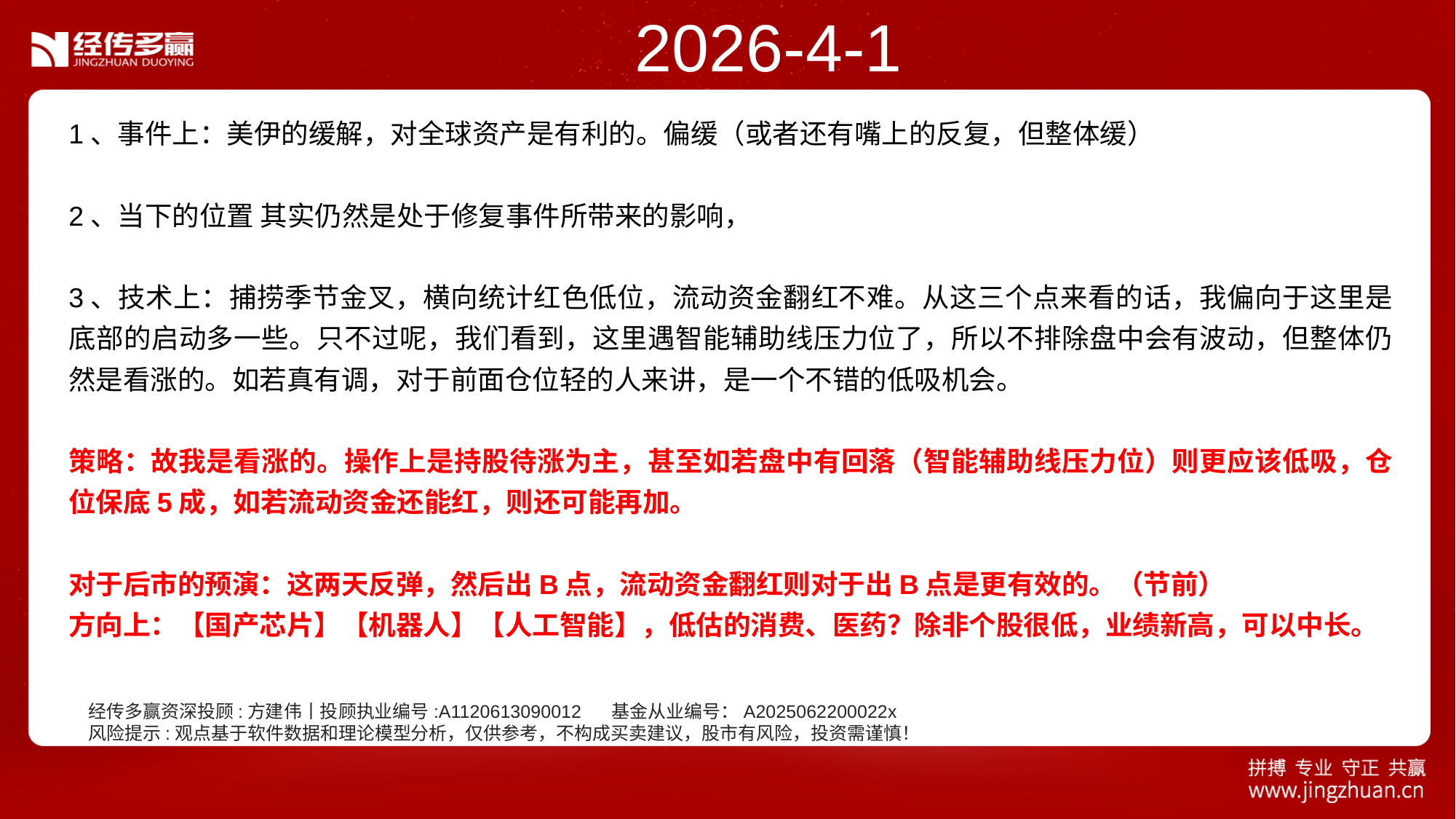

2026-4-1
1、事件上：美伊的缓解，对全球资产是有利的。偏缓（或者还有嘴上的反复，但整体缓）

2、当下的位置 其实仍然是处于修复事件所带来的影响，

3、技术上：捕捞季节金叉，横向统计红色低位，流动资金翻红不难。从这三个点来看的话，我偏向于这里是底部的启动多一些。只不过呢，我们看到，这里遇智能辅助线压力位了，所以不排除盘中会有波动，但整体仍然是看涨的。如若真有调，对于前面仓位轻的人来讲，是一个不错的低吸机会。

策略：故我是看涨的。操作上是持股待涨为主，甚至如若盘中有回落（智能辅助线压力位）则更应该低吸，仓位保底5成，如若流动资金还能红，则还可能再加。

对于后市的预演：这两天反弹，然后出B点，流动资金翻红则对于出B点是更有效的。（节前）
方向上：【国产芯片】【机器人】【人工智能】，低估的消费、医药？除非个股很低，业绩新高，可以中长。